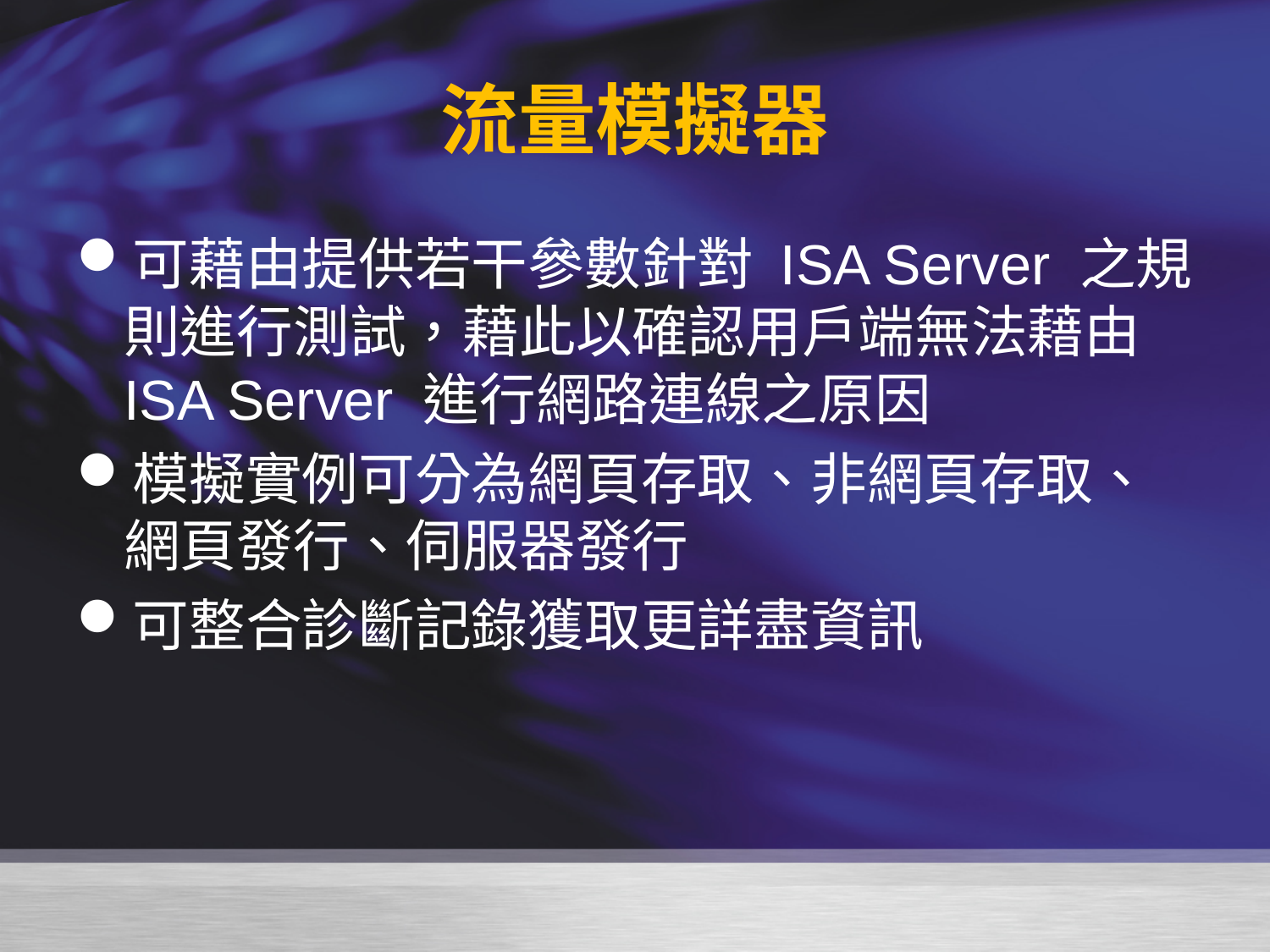

# 流量模擬器
可藉由提供若干參數針對 ISA Server 之規則進行測試，藉此以確認用戶端無法藉由 ISA Server 進行網路連線之原因
模擬實例可分為網頁存取、非網頁存取、網頁發行、伺服器發行
可整合診斷記錄獲取更詳盡資訊